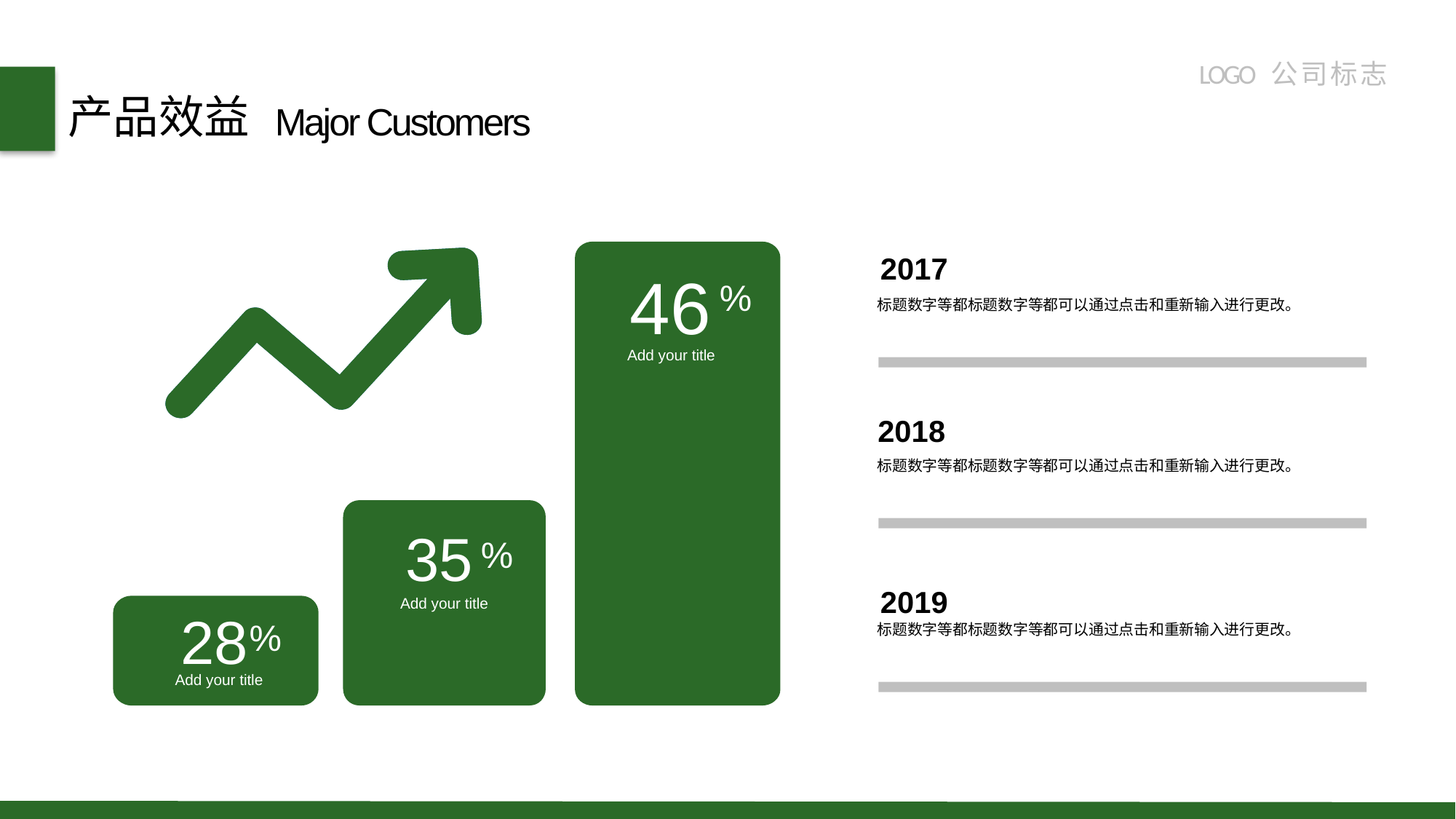

LOGO  公 司 标 志

产品效益
Major Customers

46
%
Add your title
2017
标题数字等都标题数字等都可以通过点击和重新输入进行更改。

2018
标题数字等都标题数字等都可以通过点击和重新输入进行更改。

2019
标题数字等都标题数字等都可以通过点击和重新输入进行更改。

35
%
Add your title

28
%
Add your title